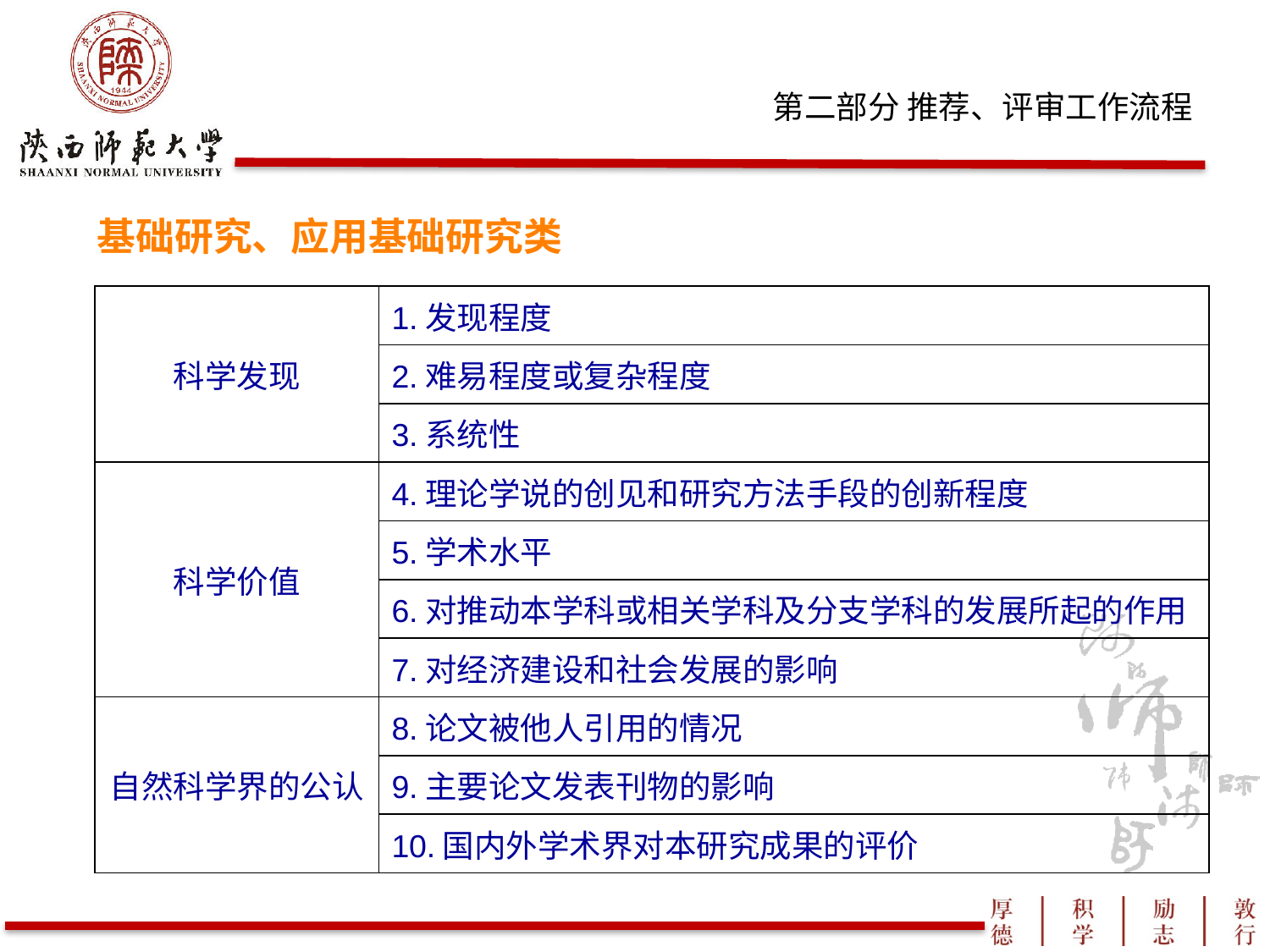

基础研究、应用基础研究类
| 科学发现 | 1.发现程度 |
| --- | --- |
|  | 2.难易程度或复杂程度 |
|  | 3.系统性 |
| 科学价值 | 4.理论学说的创见和研究方法手段的创新程度 |
|  | 5.学术水平 |
|  | 6.对推动本学科或相关学科及分支学科的发展所起的作用 |
|  | 7.对经济建设和社会发展的影响 |
| 自然科学界的公认 | 8.论文被他人引用的情况 |
|  | 9.主要论文发表刊物的影响 |
|  | 10.国内外学术界对本研究成果的评价 |